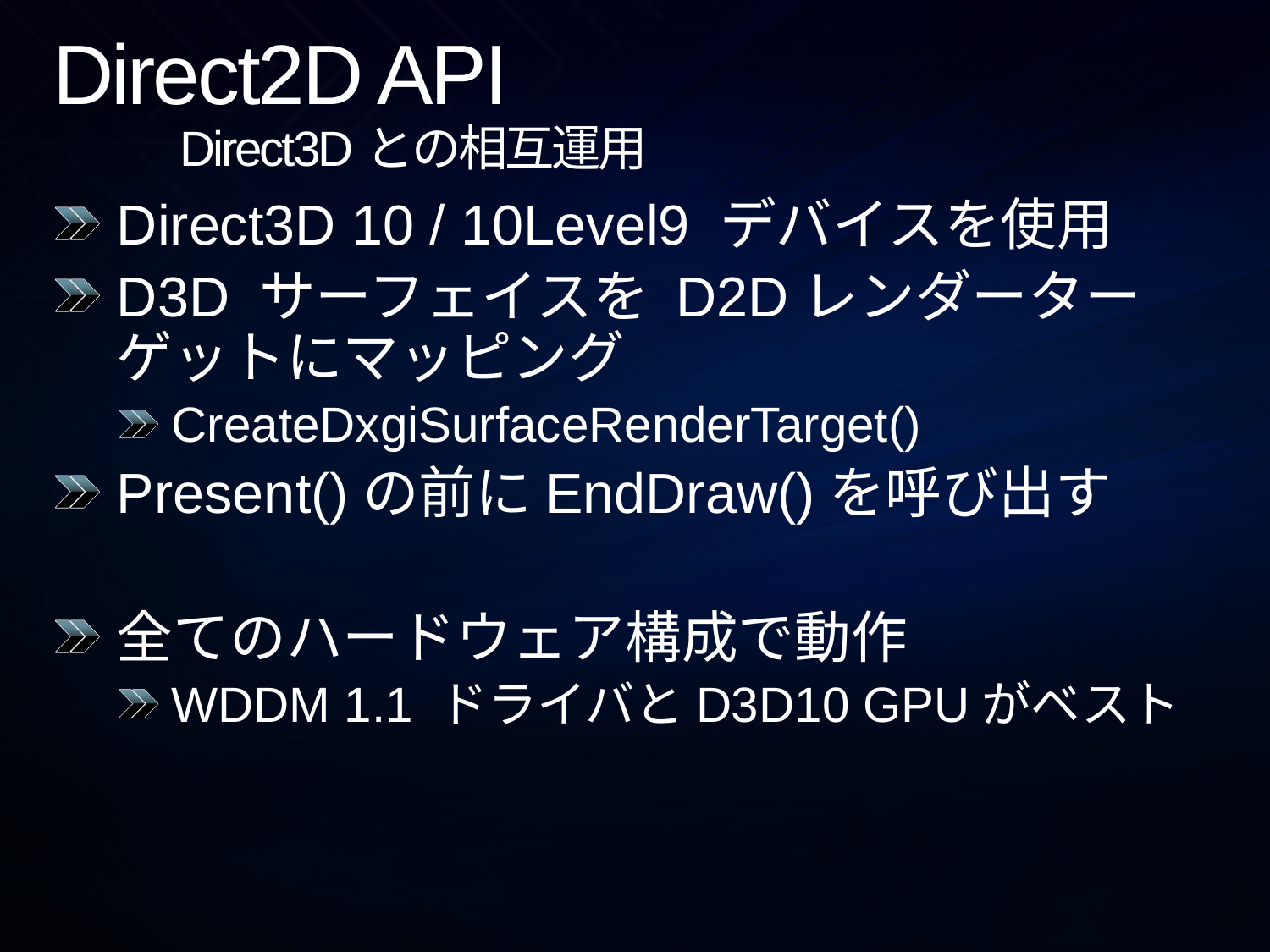

# Direct2D API Direct3Dとの相互運用
Direct3D 10 / 10Level9 デバイスを使用
D3D サーフェイスを D2Dレンダーターゲットにマッピング
CreateDxgiSurfaceRenderTarget()
Present()の前にEndDraw()を呼び出す

全てのハードウェア構成で動作
WDDM 1.1 ドライバとD3D10 GPUがベスト